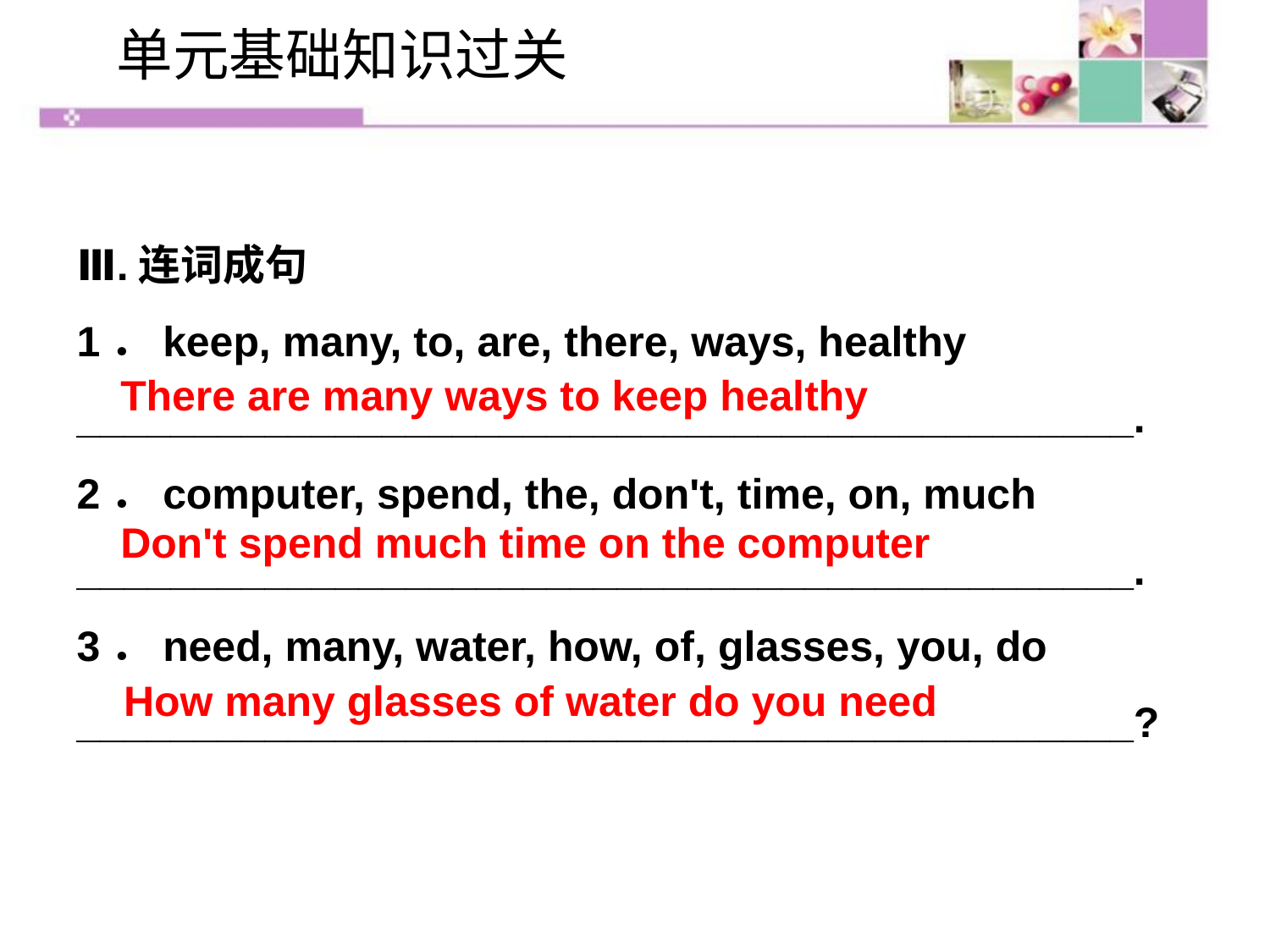

单元基础知识过关
Ⅲ.连词成句
1．keep, many, to, are, there, ways, healthy
_____________________________________________.
2．computer, spend, the, don't, time, on, much
_____________________________________________.
3．need, many, water, how, of, glasses, you, do
_____________________________________________?
There are many ways to keep healthy
Don't spend much time on the computer
How many glasses of water do you need